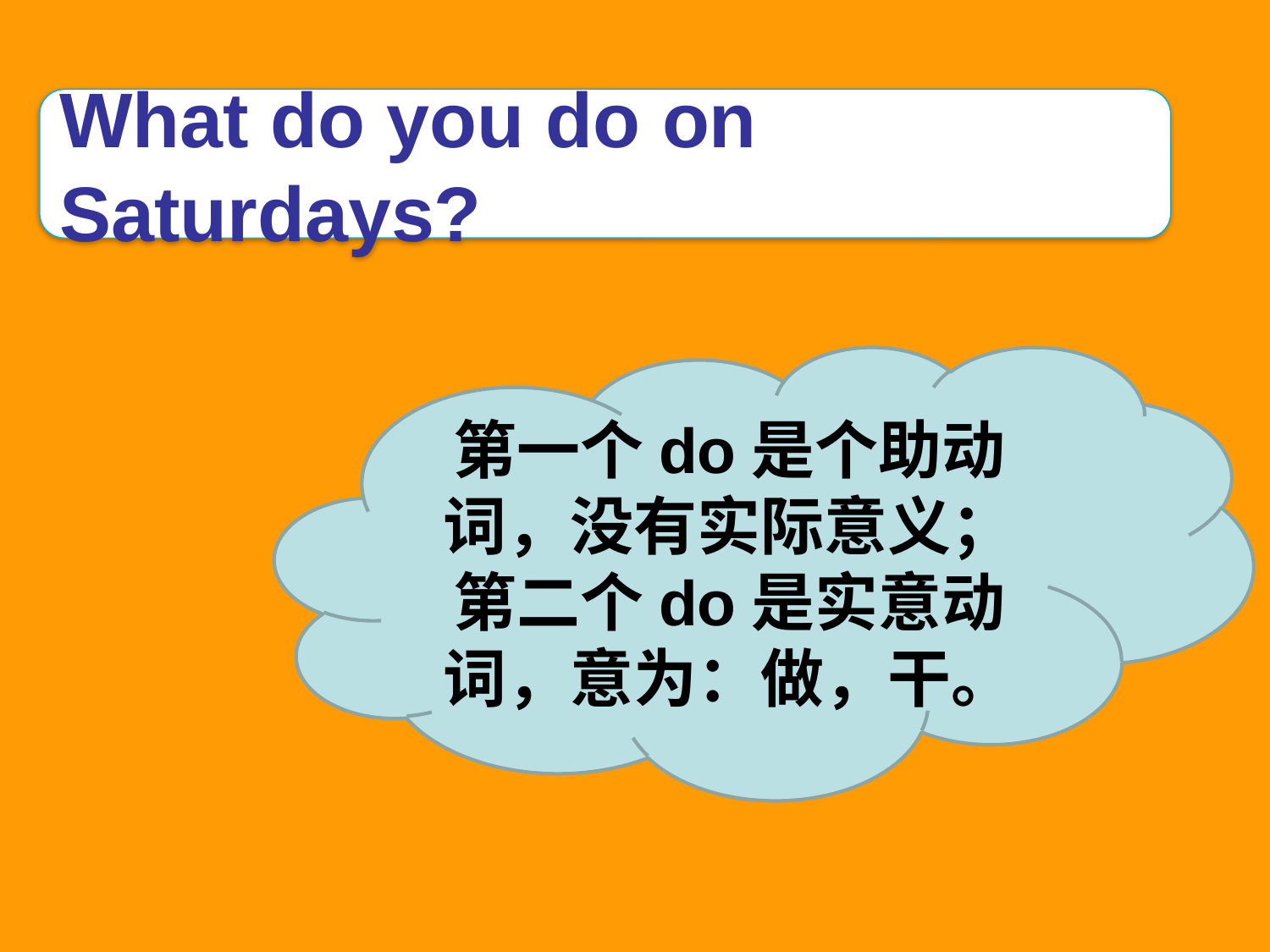

What do you do on Saturdays?
第一个do是个助动词，没有实际意义；
第二个do是实意动词，意为：做，干。